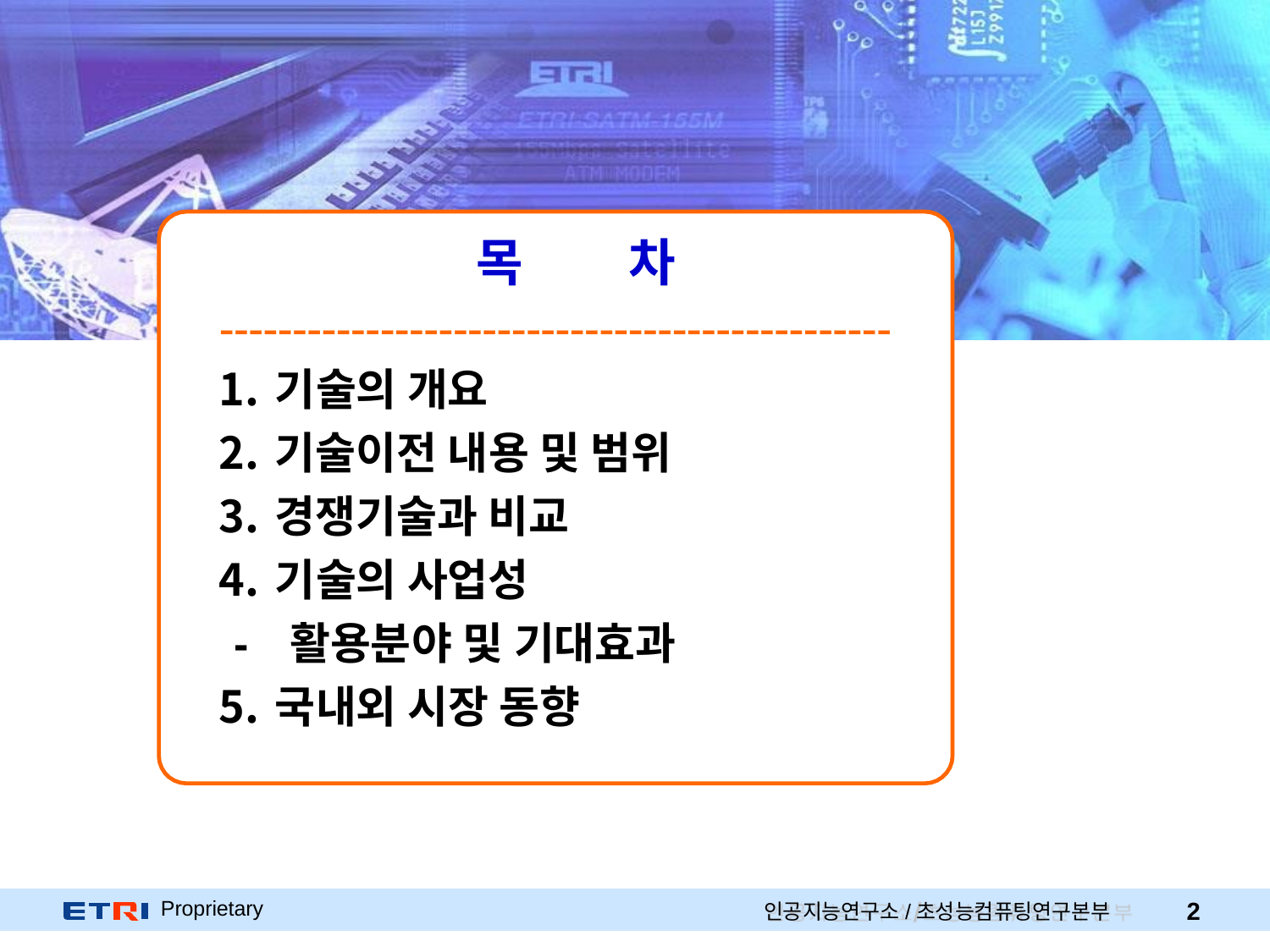

목	차
----------------------------------------------
기술의 개요
기술이전 내용 및 범위
경쟁기술과 비교
기술의 사업성
- 활용분야 및 기대효과
국내외 시장 동향
Proprietary
2
인공지능연구소/초성능컴퓨팅연구본부